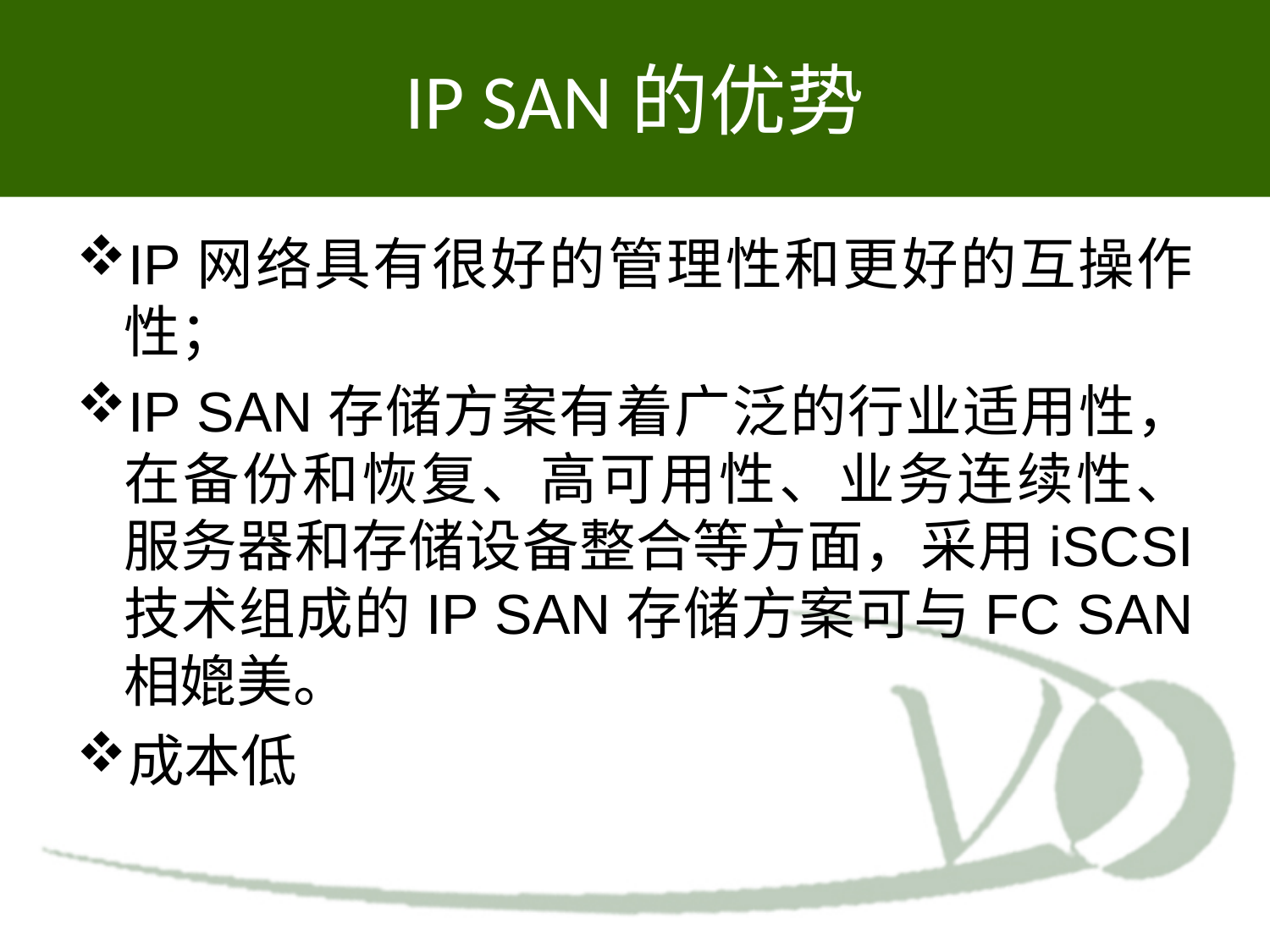

# IP SAN的优势
IP网络具有很好的管理性和更好的互操作性；
IP SAN存储方案有着广泛的行业适用性，在备份和恢复、高可用性、业务连续性、服务器和存储设备整合等方面，采用iSCSI 技术组成的IP SAN存储方案可与FC SAN 相媲美。
成本低